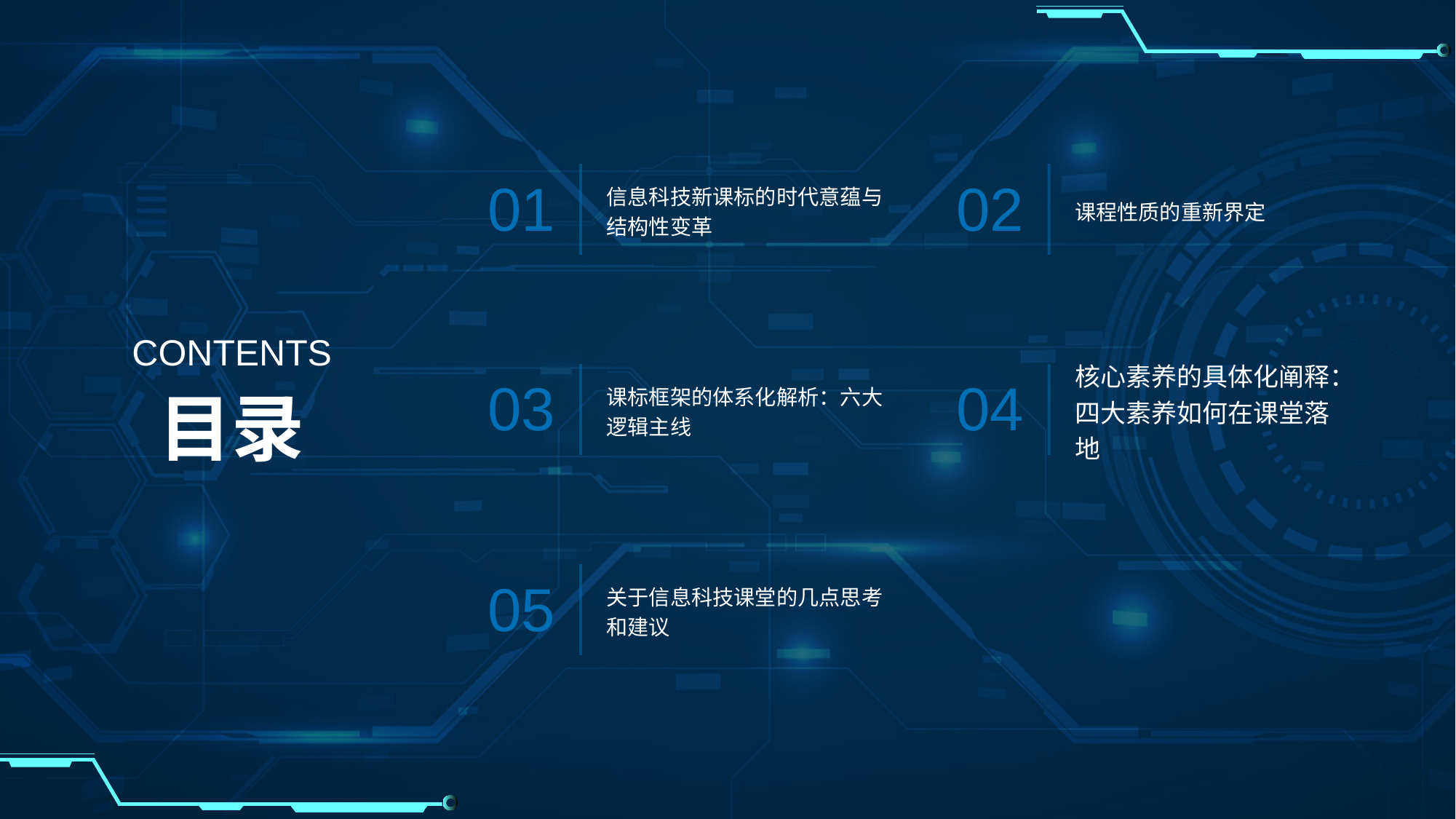

信息科技新课标的时代意蕴与结构性变革
课程性质的重新界定

01
02
CONTENTS
课标框架的体系化解析：六大逻辑主线
核心素养的具体化阐释：四大素养如何在课堂落地

03
04
目录
关于信息科技课堂的几点思考和建议

05